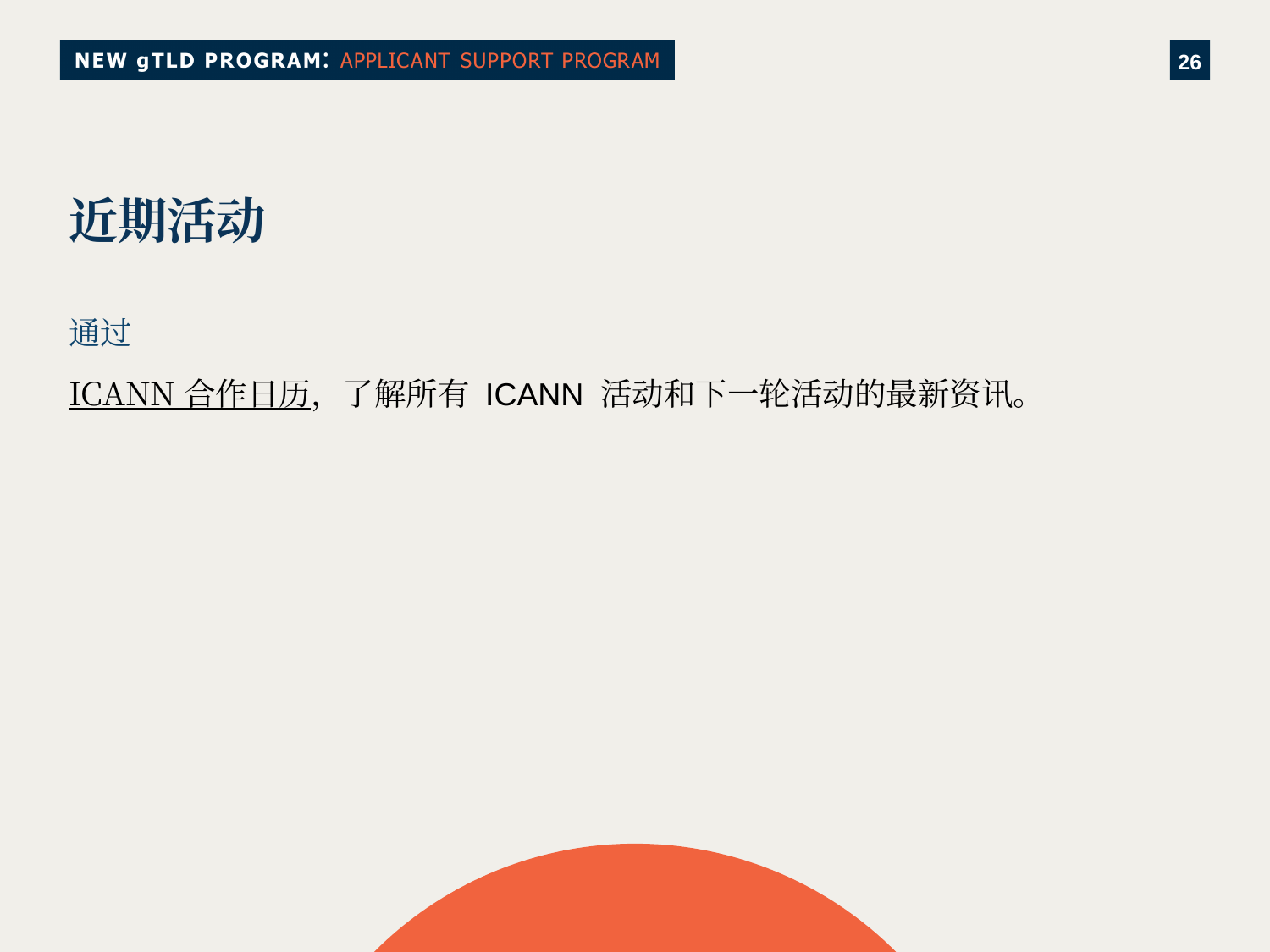

# 近期活动
通过
ICANN 合作日历，了解所有 ICANN 活动和下一轮活动的最新资讯。